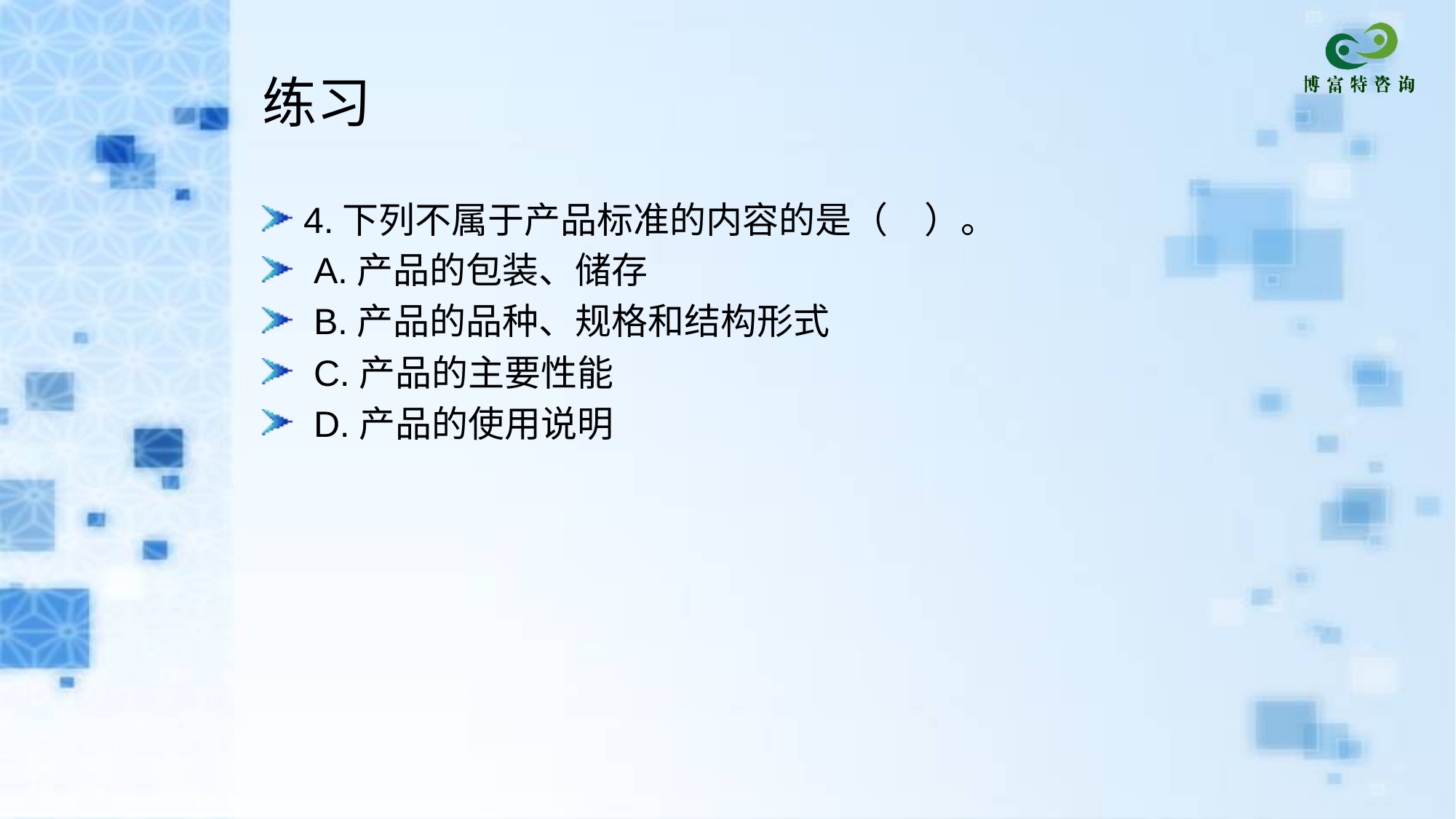

练习
4.下列不属于产品标准的内容的是（　）。
 A.产品的包装、储存
 B.产品的品种、规格和结构形式
 C.产品的主要性能
 D.产品的使用说明